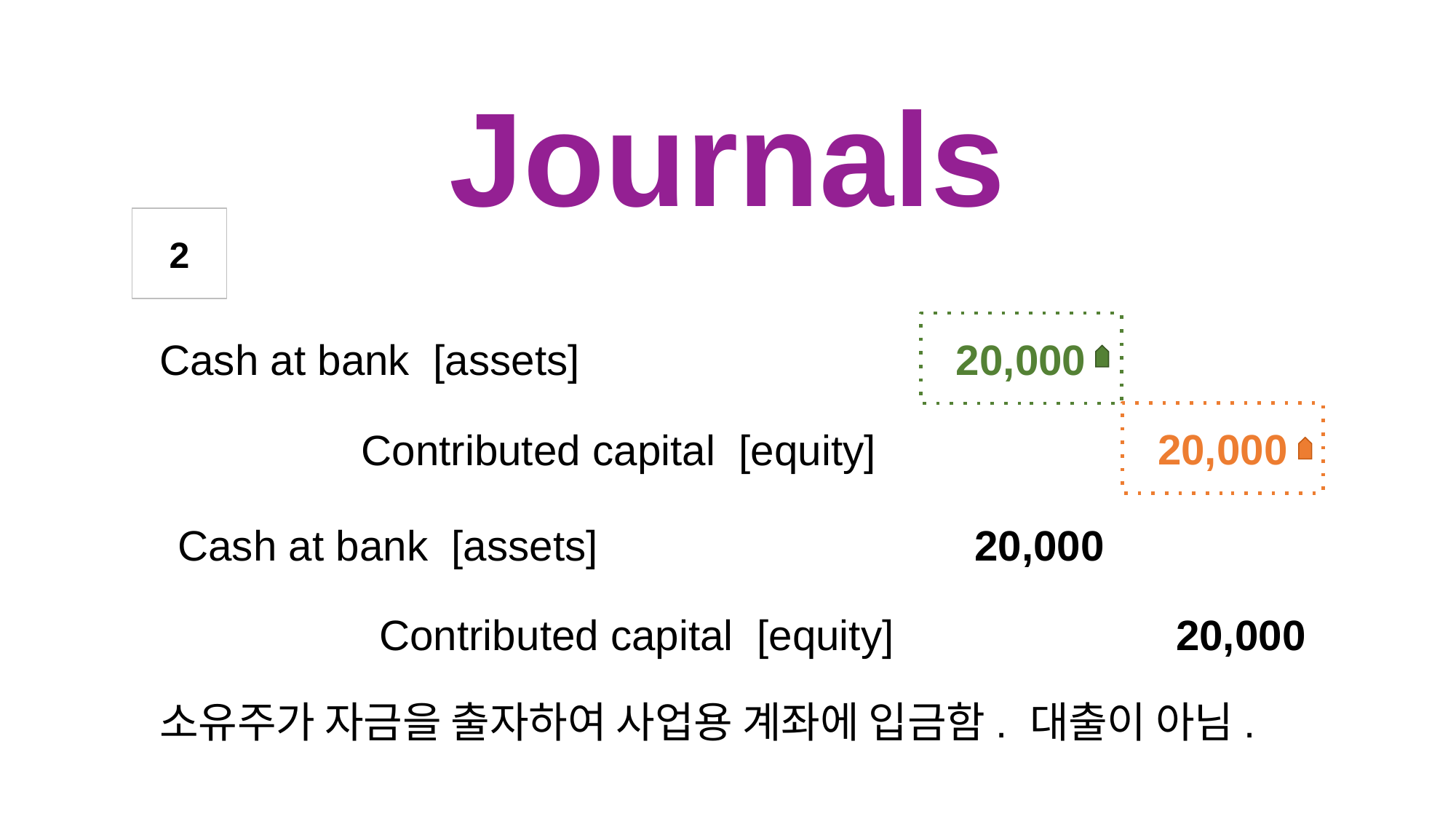

Journals
2
Cash at bank  [assets]
20,000

20,000
Contributed capital  [equity]

Cash at bank  [assets]
20,000
20,000
Contributed capital  [equity]
소유주가 자금을 출자하여 사업용 계좌에 입금함. 대출이 아님.